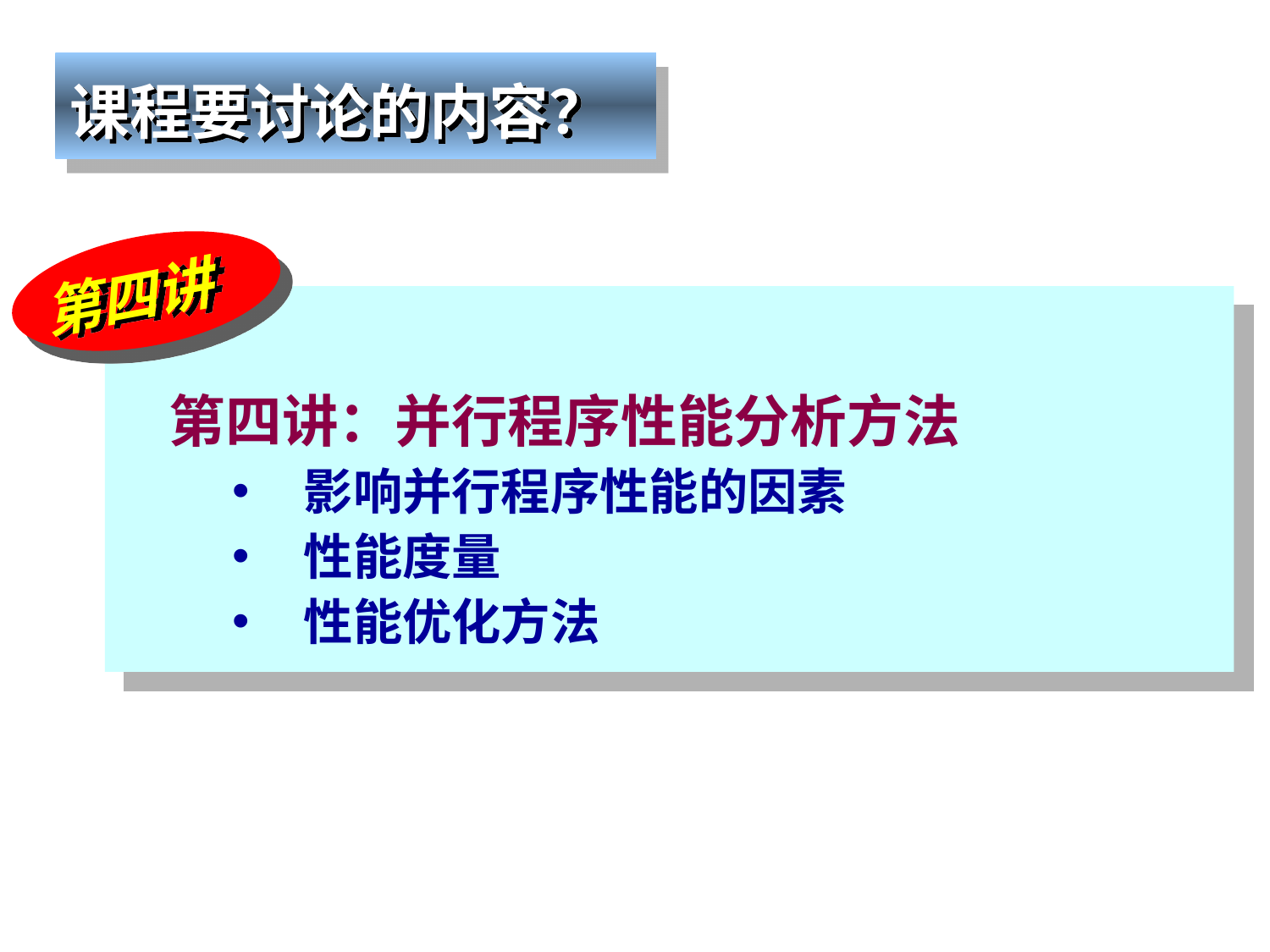

课程要讨论的内容？

第四讲

第四讲：并行程序性能分析方法
影响并行程序性能的因素
性能度量
性能优化方法